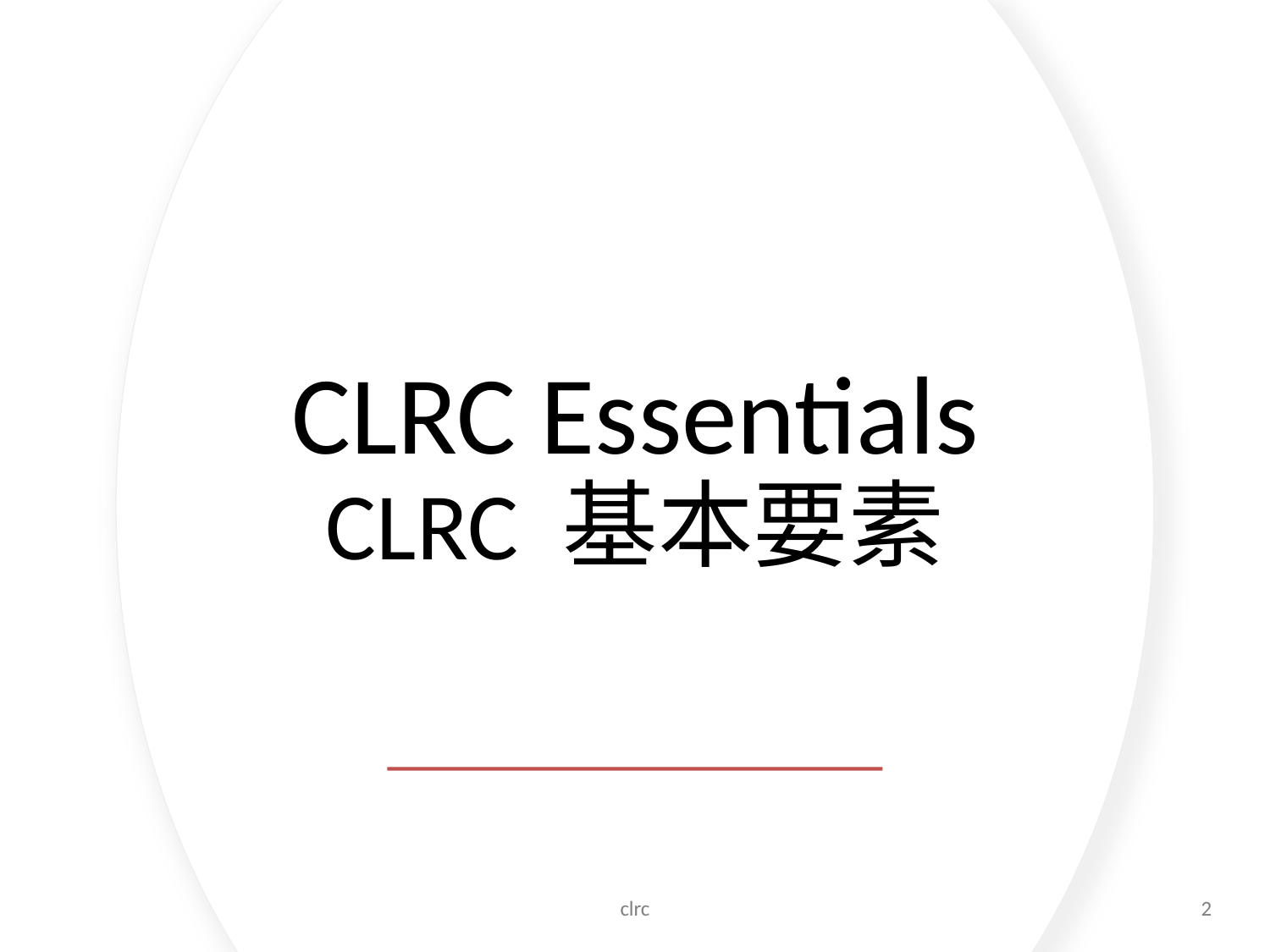

# CLRC Essentials CLRC 基本要素

clrc
2